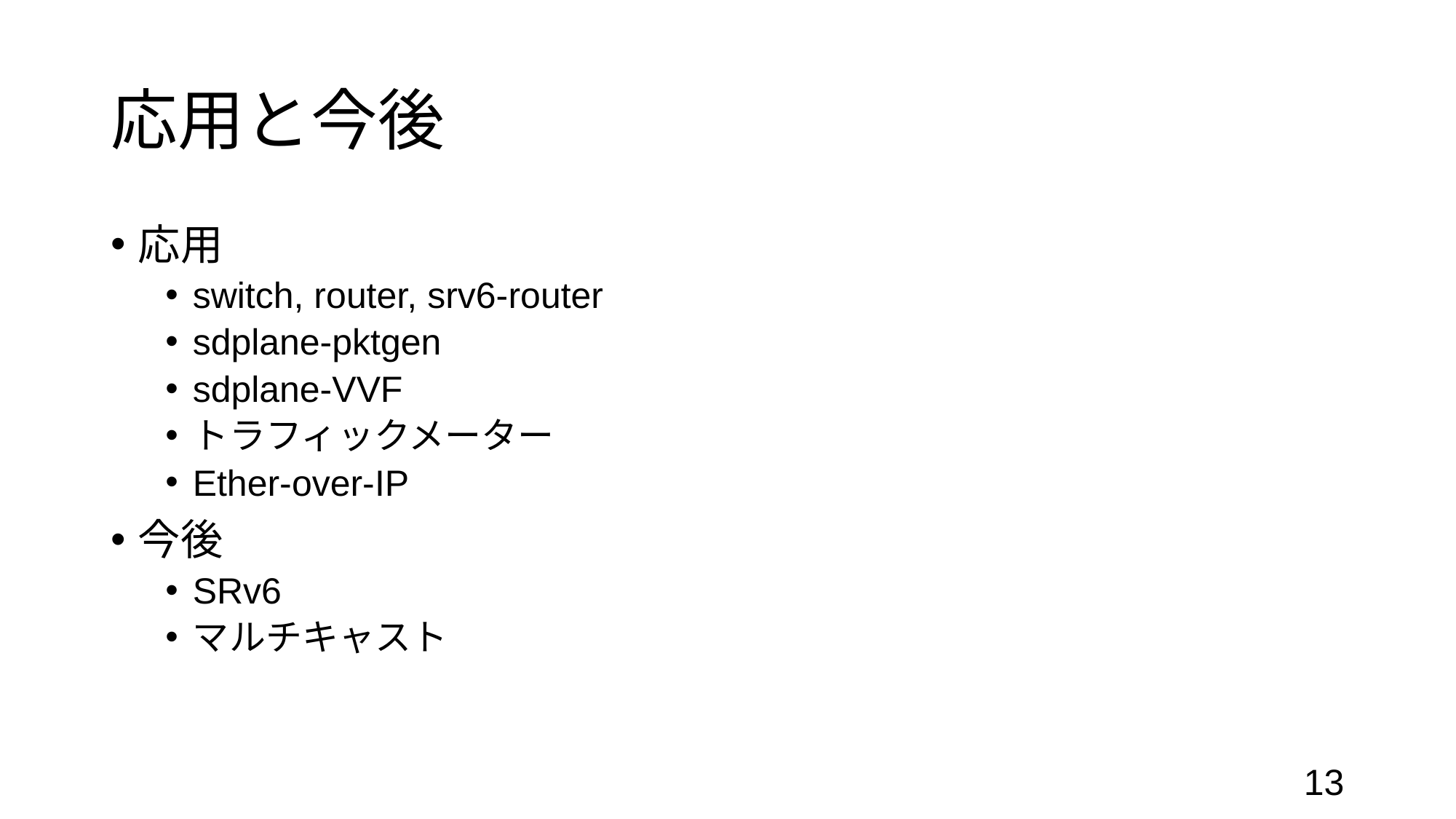

# 応用と今後
応用
switch, router, srv6-router
sdplane-pktgen
sdplane-VVF
トラフィックメーター
Ether-over-IP
今後
SRv6
マルチキャスト
13